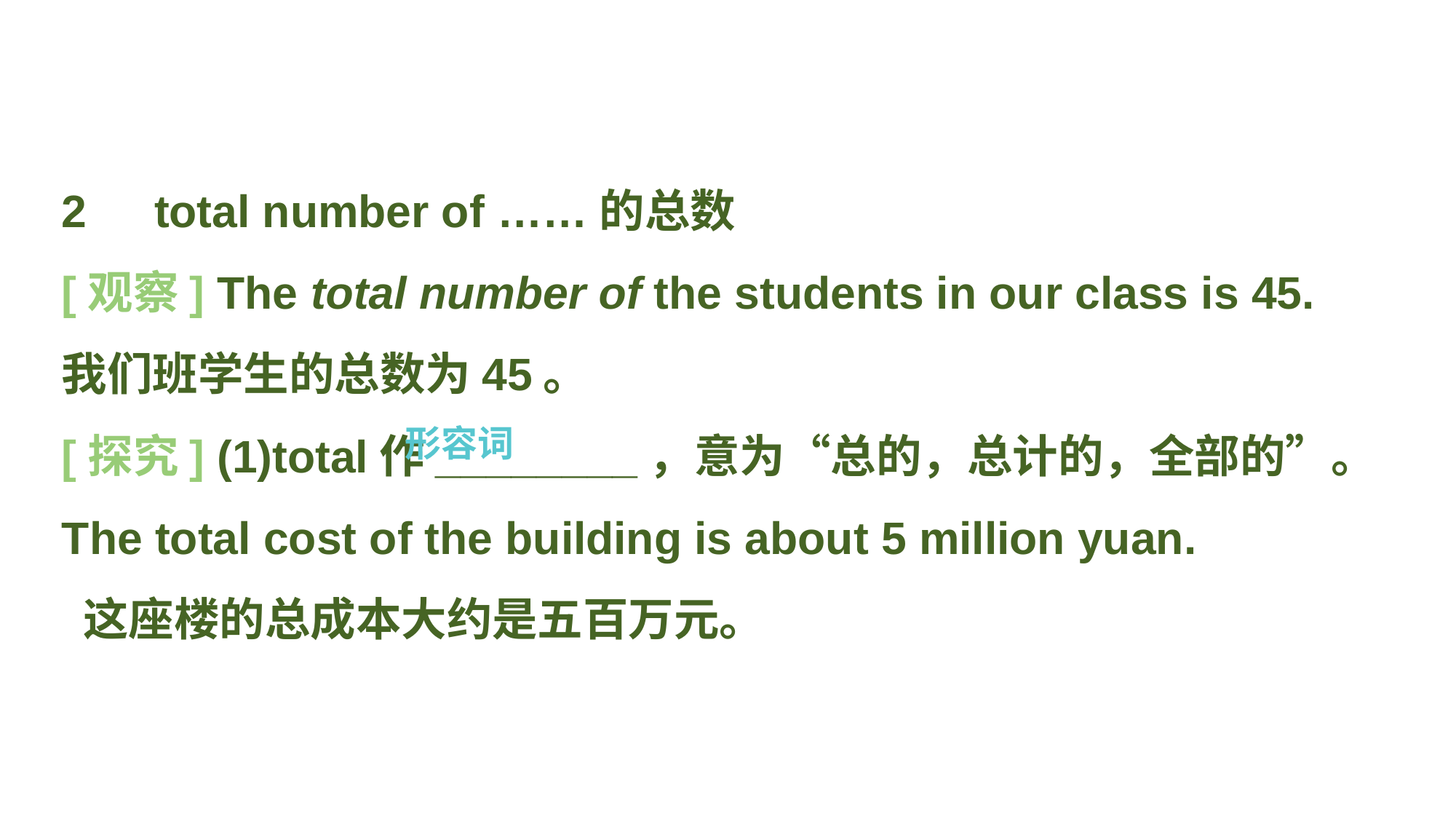

2　total number of ……的总数
[观察] The total number of the students in our class is 45.
我们班学生的总数为45。
[探究] (1)total作________，意为“总的，总计的，全部的”。
The total cost of the building is about 5 million yuan.
 这座楼的总成本大约是五百万元。

形容词